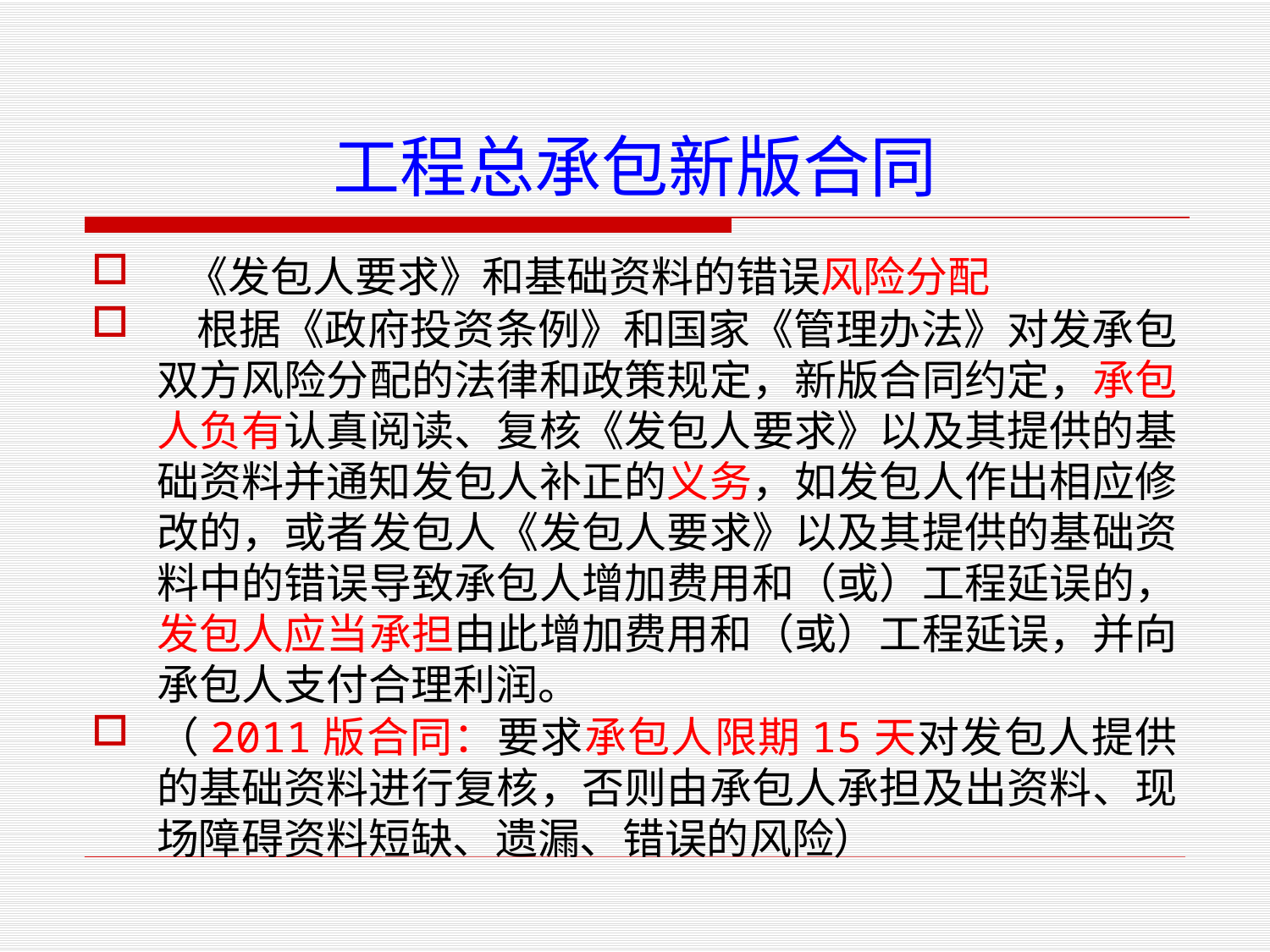

# 工程总承包新版合同
  《发包人要求》和基础资料的错误风险分配
   根据《政府投资条例》和国家《管理办法》对发承包双方风险分配的法律和政策规定，新版合同约定，承包人负有认真阅读、复核《发包人要求》以及其提供的基础资料并通知发包人补正的义务，如发包人作出相应修改的，或者发包人《发包人要求》以及其提供的基础资料中的错误导致承包人增加费用和（或）工程延误的，发包人应当承担由此增加费用和（或）工程延误，并向承包人支付合理利润。
（2011版合同：要求承包人限期15天对发包人提供的基础资料进行复核，否则由承包人承担及出资料、现场障碍资料短缺、遗漏、错误的风险）